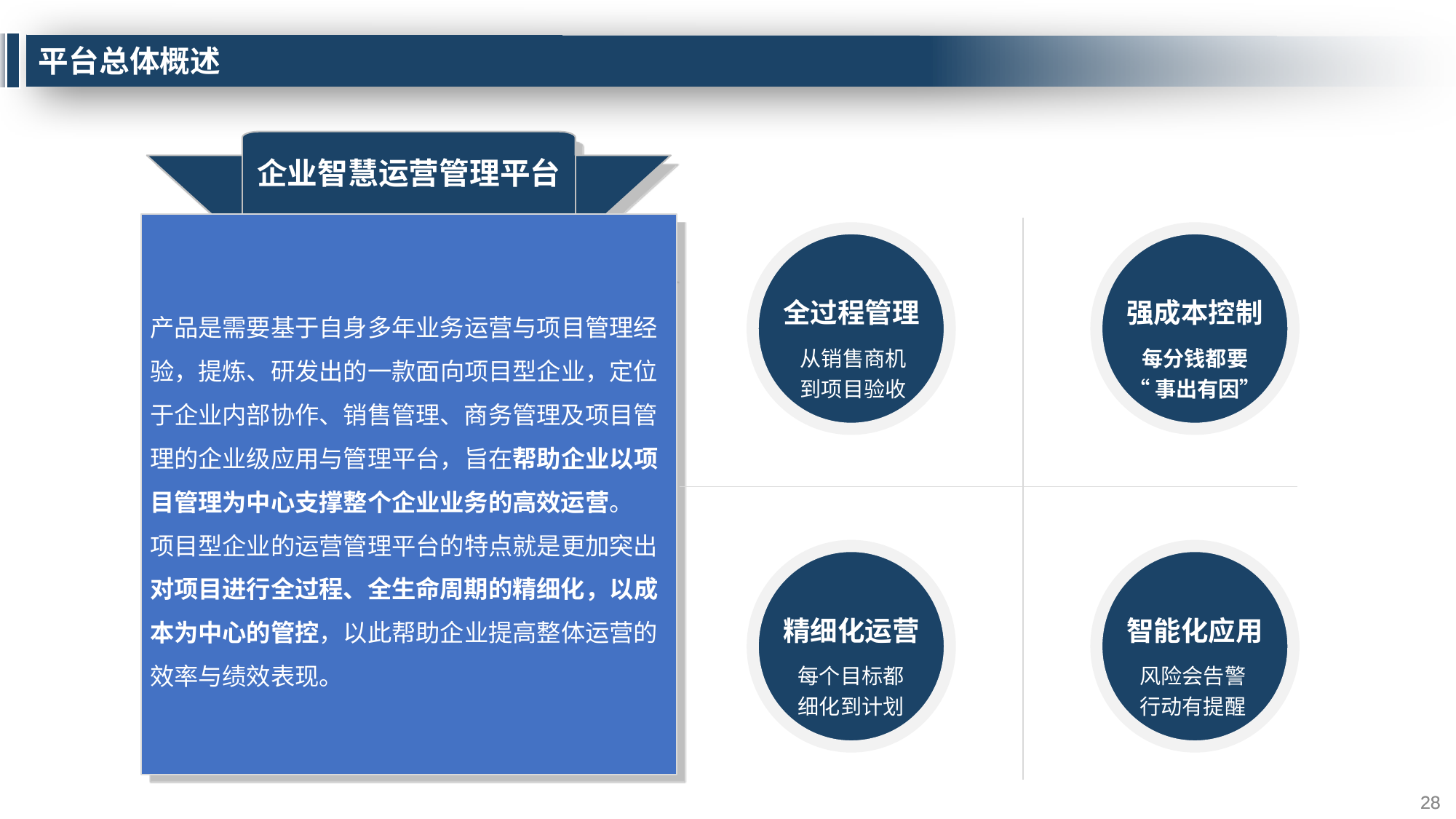

# 平台总体概述
企业智慧运营管理平台

产品是需要基于自身多年业务运营与项目管理经验，提炼、研发出的一款面向项目型企业，定位于企业内部协作、销售管理、商务管理及项目管理的企业级应用与管理平台，旨在帮助企业以项目管理为中心支撑整个企业业务的高效运营。
项目型企业的运营管理平台的特点就是更加突出对项目进行全过程、全生命周期的精细化，以成本为中心的管控，以此帮助企业提高整体运营的效率与绩效表现。
全过程管理

强成本控制

从销售商机
到项目验收
每分钱都要
“事出有因”
精细化运营

智能化应用

每个目标都
细化到计划
风险会告警
行动有提醒